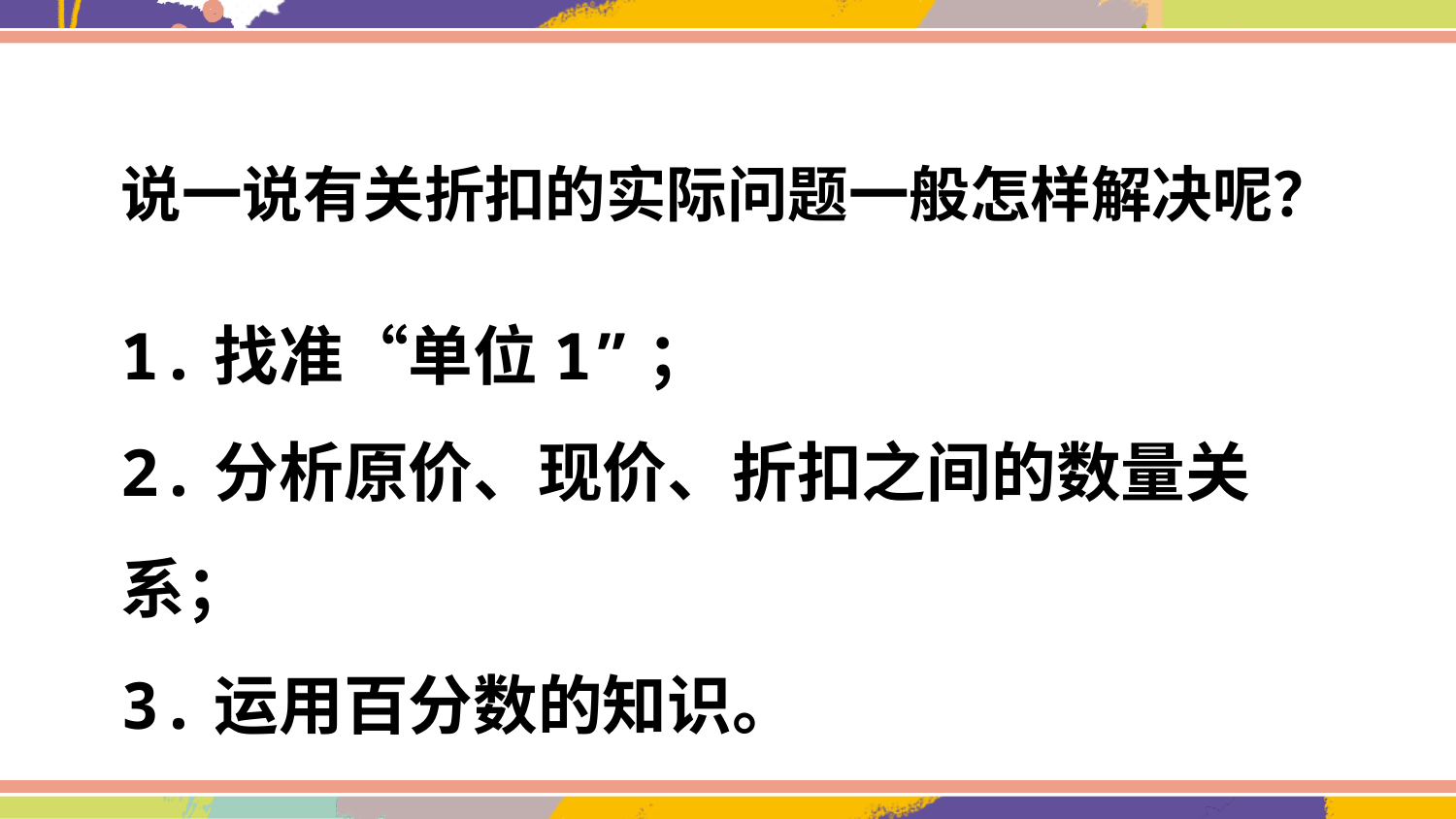

说一说有关折扣的实际问题一般怎样解决呢？
1.找准“单位1”；
2.分析原价、现价、折扣之间的数量关系；
3.运用百分数的知识。